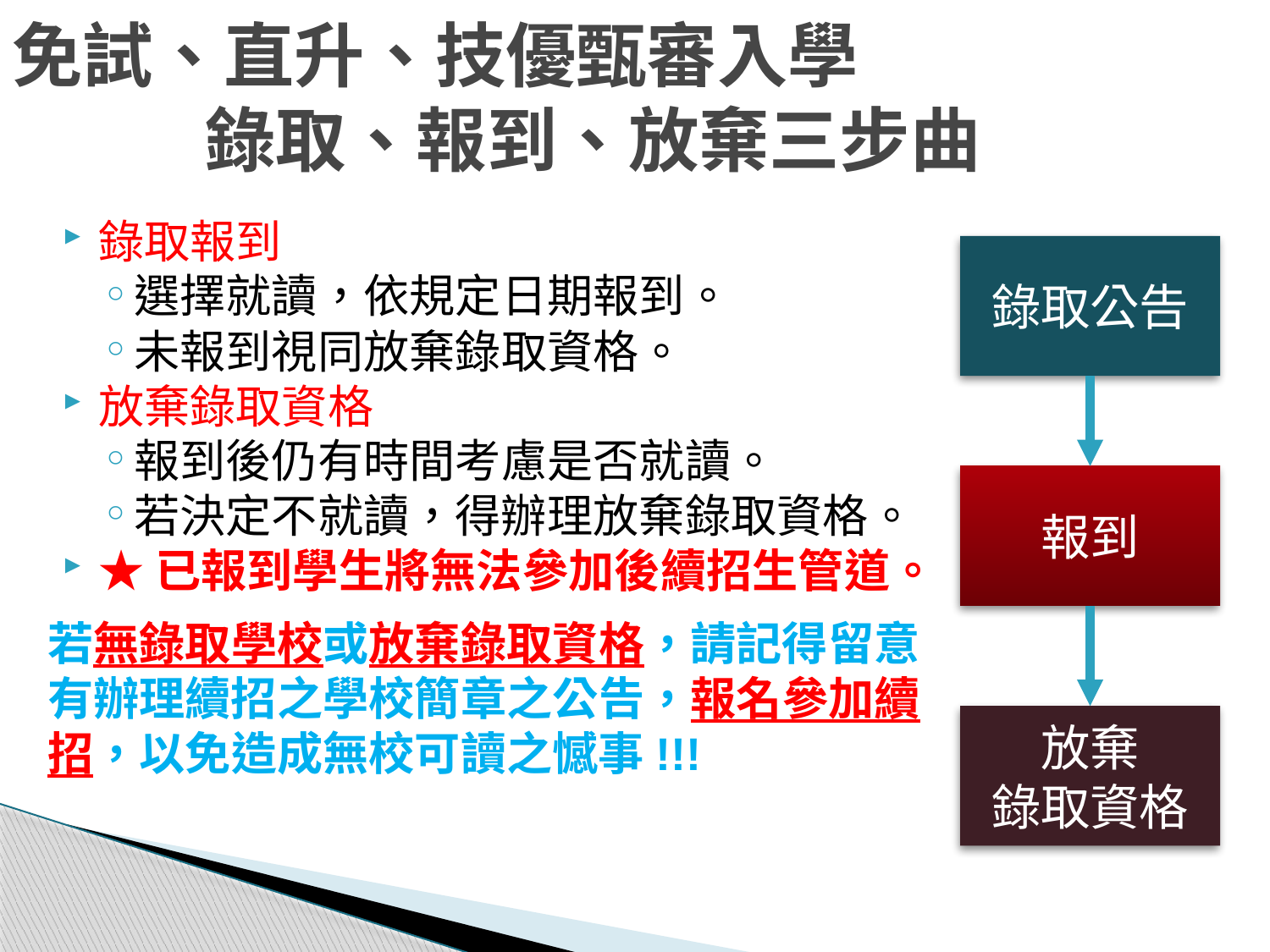

# 免試、直升、技優甄審入學 錄取、報到、放棄三步曲
錄取報到
選擇就讀，依規定日期報到。
未報到視同放棄錄取資格。
放棄錄取資格
報到後仍有時間考慮是否就讀。
若決定不就讀，得辦理放棄錄取資格。
★已報到學生將無法參加後續招生管道。
若無錄取學校或放棄錄取資格，請記得留意有辦理續招之學校簡章之公告，報名參加續招，以免造成無校可讀之憾事!!!
錄取公告
報到
放棄
錄取資格